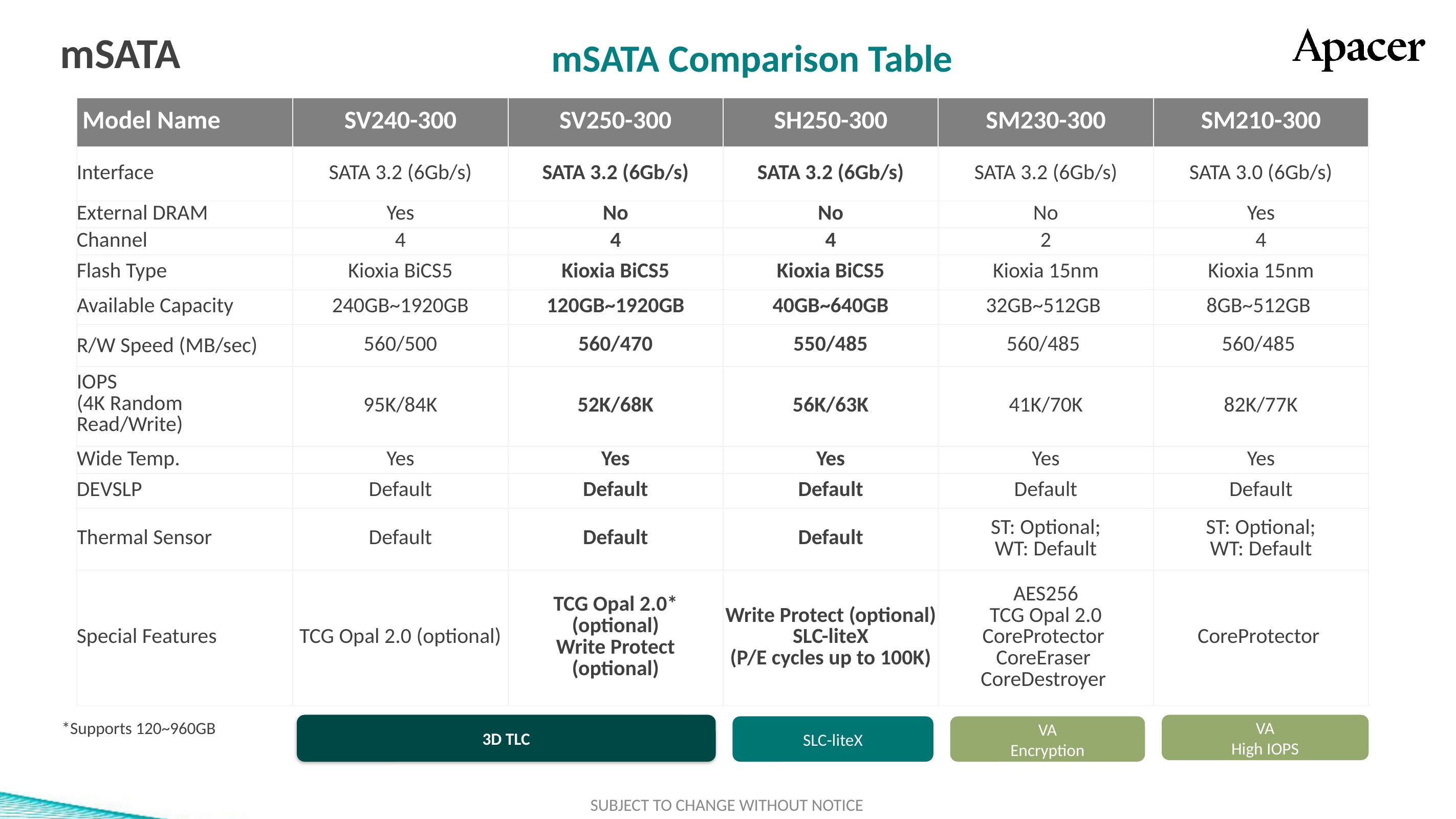

# mSATA
mSATA Comparison Table
| Model Name | SV240-300 | SV250-300 | SH250-300 | SM230-300 | SM210-300 |
| --- | --- | --- | --- | --- | --- |
| Interface | SATA 3.2 (6Gb/s) | SATA 3.2 (6Gb/s) | SATA 3.2 (6Gb/s) | SATA 3.2 (6Gb/s) | SATA 3.0 (6Gb/s) |
| External DRAM | Yes | No | No | No | Yes |
| Channel | 4 | 4 | 4 | 2 | 4 |
| Flash Type | Kioxia BiCS5 | Kioxia BiCS5 | Kioxia BiCS5 | Kioxia 15nm | Kioxia 15nm |
| Available Capacity | 240GB~1920GB | 120GB~1920GB | 40GB~640GB | 32GB~512GB | 8GB~512GB |
| R/W Speed (MB/sec) | 560/500 | 560/470 | 550/485 | 560/485 | 560/485 |
| IOPS (4K Random Read/Write) | 95K/84K | 52K/68K | 56K/63K | 41K/70K | 82K/77K |
| Wide Temp. | Yes | Yes | Yes | Yes | Yes |
| DEVSLP | Default | Default | Default | Default | Default |
| Thermal Sensor | Default | Default | Default | ST: Optional; WT: Default | ST: Optional; WT: Default |
| Special Features | TCG Opal 2.0 (optional) | TCG Opal 2.0\* (optional) Write Protect (optional) | Write Protect (optional) SLC-liteX (P/E cycles up to 100K) | AES256 TCG Opal 2.0 CoreProtector CoreEraser CoreDestroyer | CoreProtector |
標準色
附屬
配色
3D TLC
2D MLC
SLC-lite
SLC
類工

SLC-liteX

*Supports 120~960GB
3D TLC
VA
High IOPS
SLC-liteX
VA
Encryption